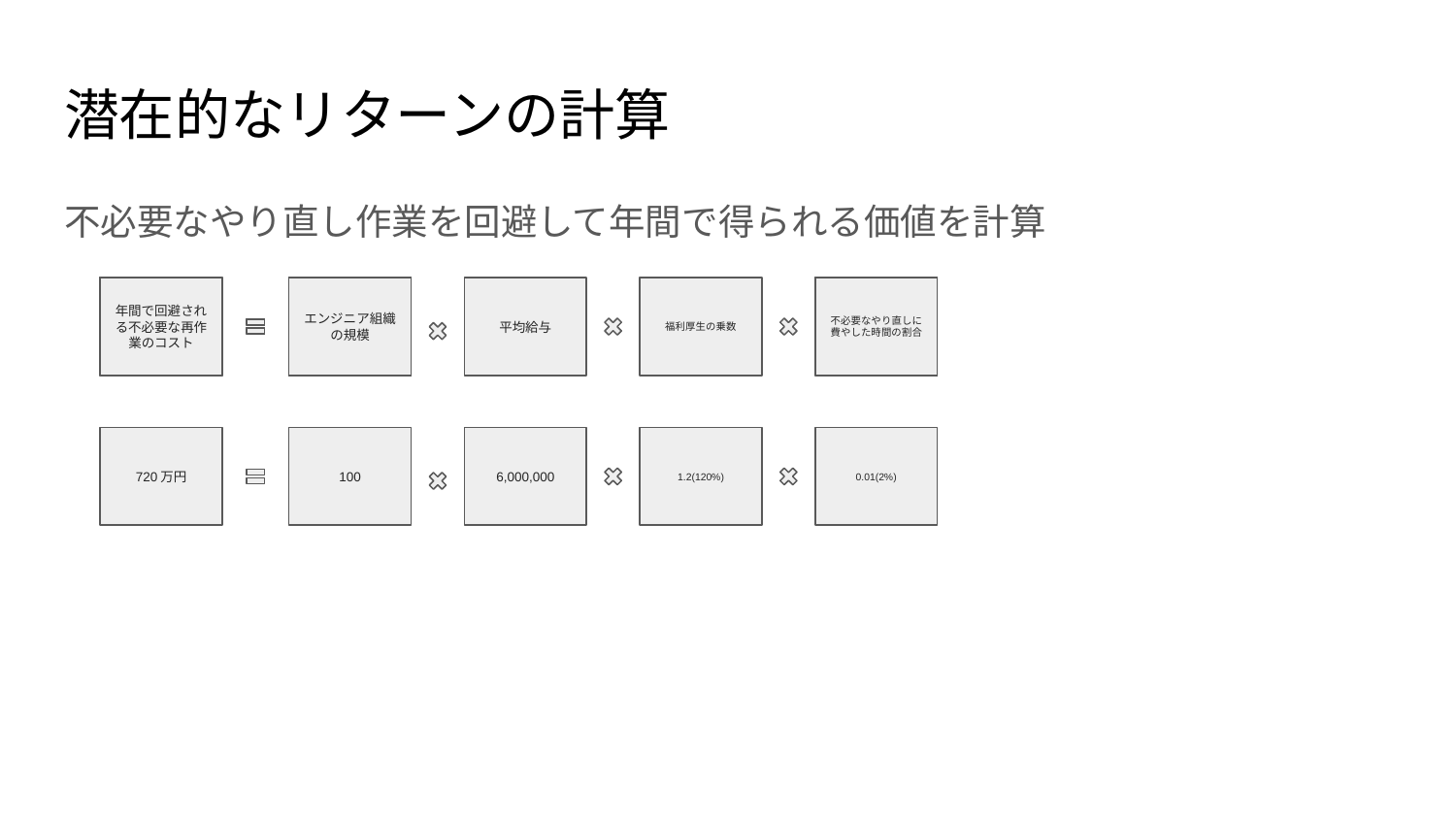

# 潜在的なリターンの計算
不必要なやり直し作業を回避して年間で得られる価値を計算

年間で回避される不必要な再作業のコスト
年間で回避される不必要な再作業のコスト
エンジニア組織の規模
エンジニア組織の規模
平均給与
福利厚生の乗数
不必要なやり直しに費やした時間の割合
不必要なやり直しに費やした時間の割合

720万円
100
6,000,000
1.2(120%)
0.01(2%)